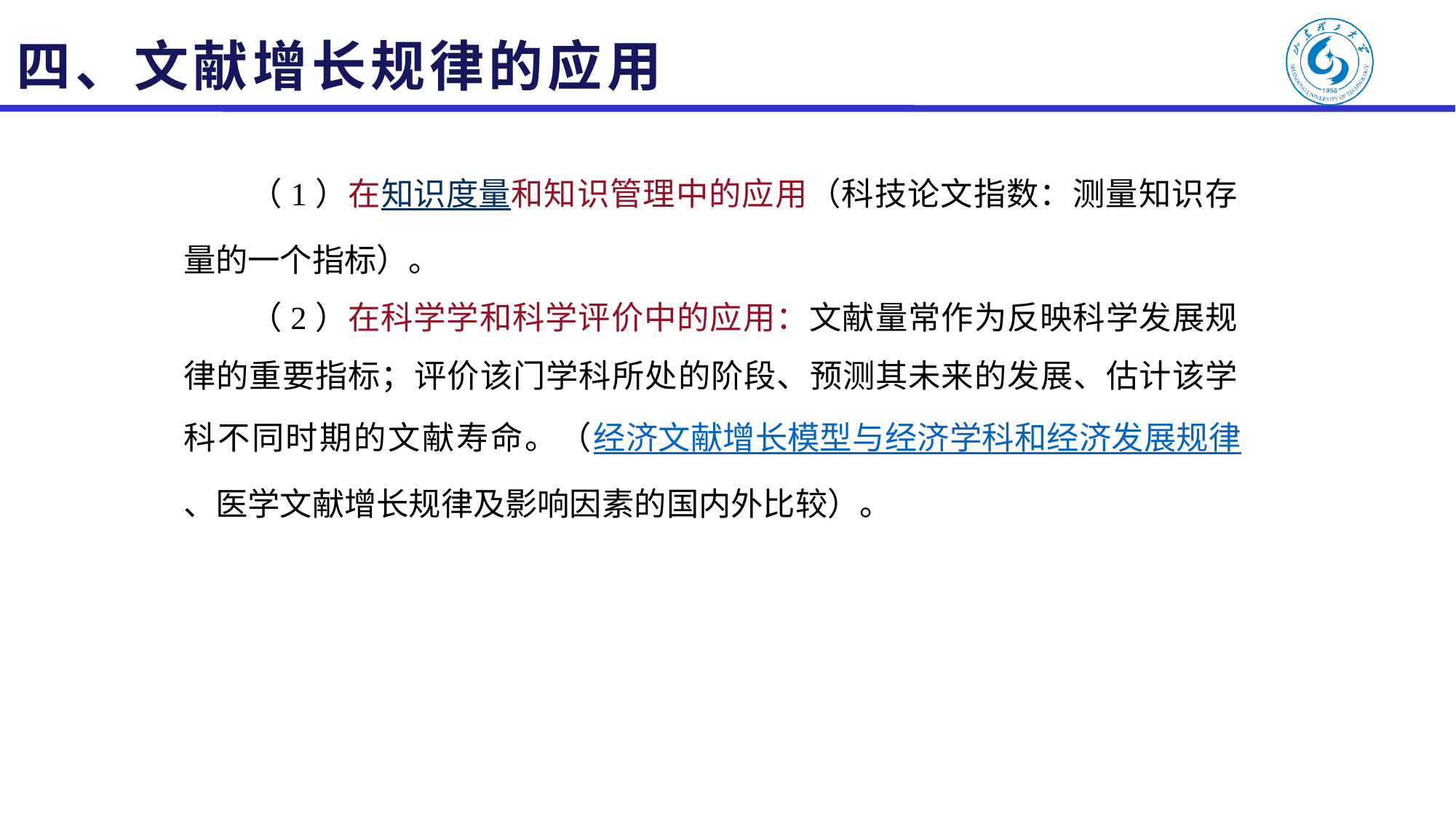

# 四、文献增长规律的应用
（1）在知识度量和知识管理中的应用（科技论文指数：测量知识存量的一个指标）。
（2）在科学学和科学评价中的应用：文献量常作为反映科学发展规律的重要指标；评价该门学科所处的阶段、预测其未来的发展、估计该学科不同时期的文献寿命。（经济文献增长模型与经济学科和经济发展规律、医学文献增长规律及影响因素的国内外比较）。